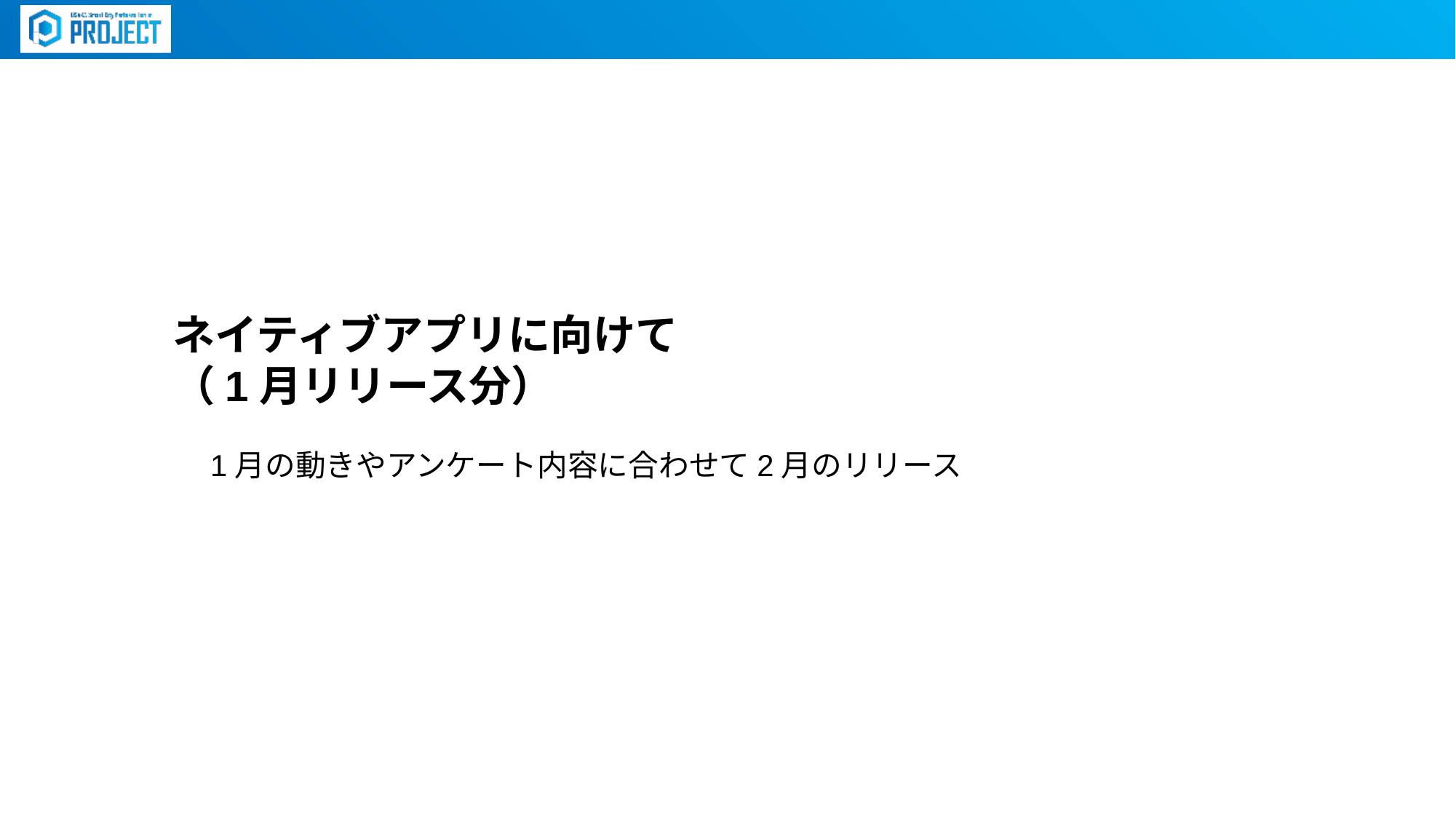

ネイティブアプリに向けて
（1月リリース分）

　1月の動きやアンケート内容に合わせて2月のリリース